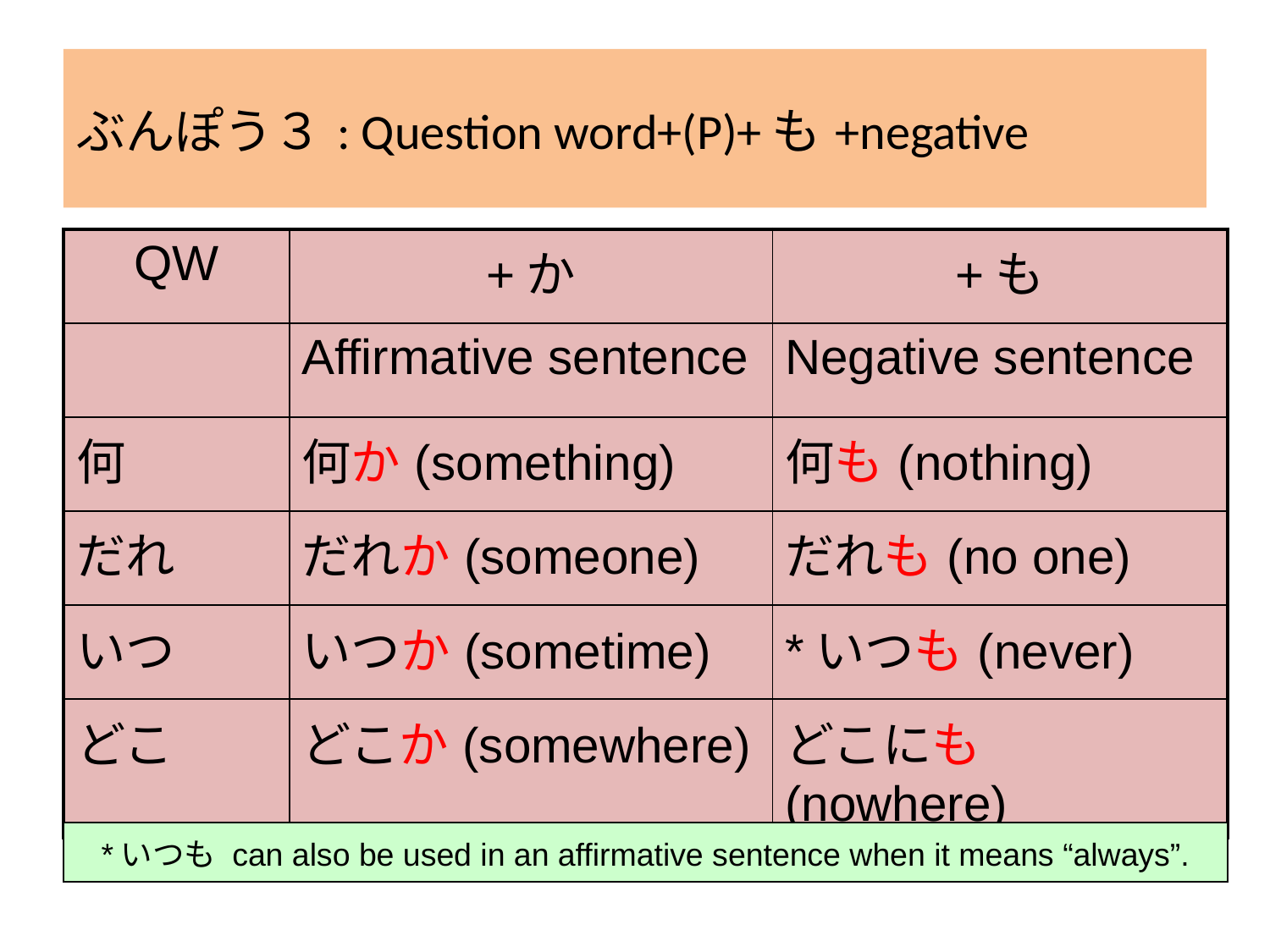

ぶんぽう３: Question word+(P)+も+negative
| QW | +か | +も |
| --- | --- | --- |
|  | Affirmative sentence | Negative sentence |
| 何 | 何か(something) | 何も(nothing) |
| だれ | だれか(someone) | だれも(no one) |
| いつ | いつか(sometime) | \*いつも(never) |
| どこ | どこか(somewhere) | どこにも(nowhere) |
| \*いつも can also be used in an affirmative sentence when it means “always”. |
| --- |